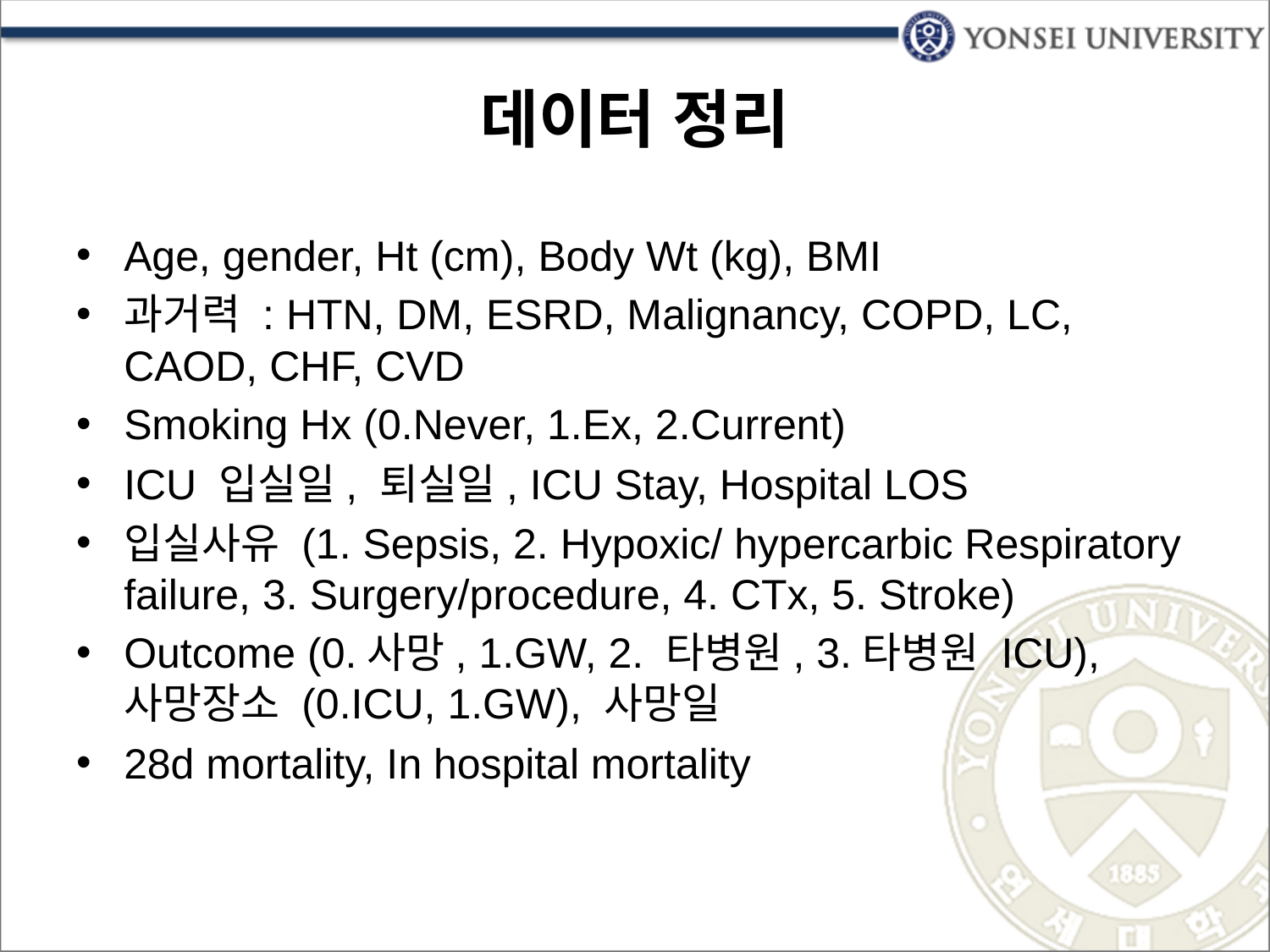

# 데이터 정리
Age, gender, Ht (cm), Body Wt (kg), BMI
과거력 : HTN, DM, ESRD, Malignancy, COPD, LC, CAOD, CHF, CVD
Smoking Hx (0.Never, 1.Ex, 2.Current)
ICU 입실일, 퇴실일, ICU Stay, Hospital LOS
입실사유 (1. Sepsis, 2. Hypoxic/ hypercarbic Respiratory failure, 3. Surgery/procedure, 4. CTx, 5. Stroke)
Outcome (0.사망, 1.GW, 2. 타병원, 3.타병원 ICU), 사망장소 (0.ICU, 1.GW), 사망일
28d mortality, In hospital mortality